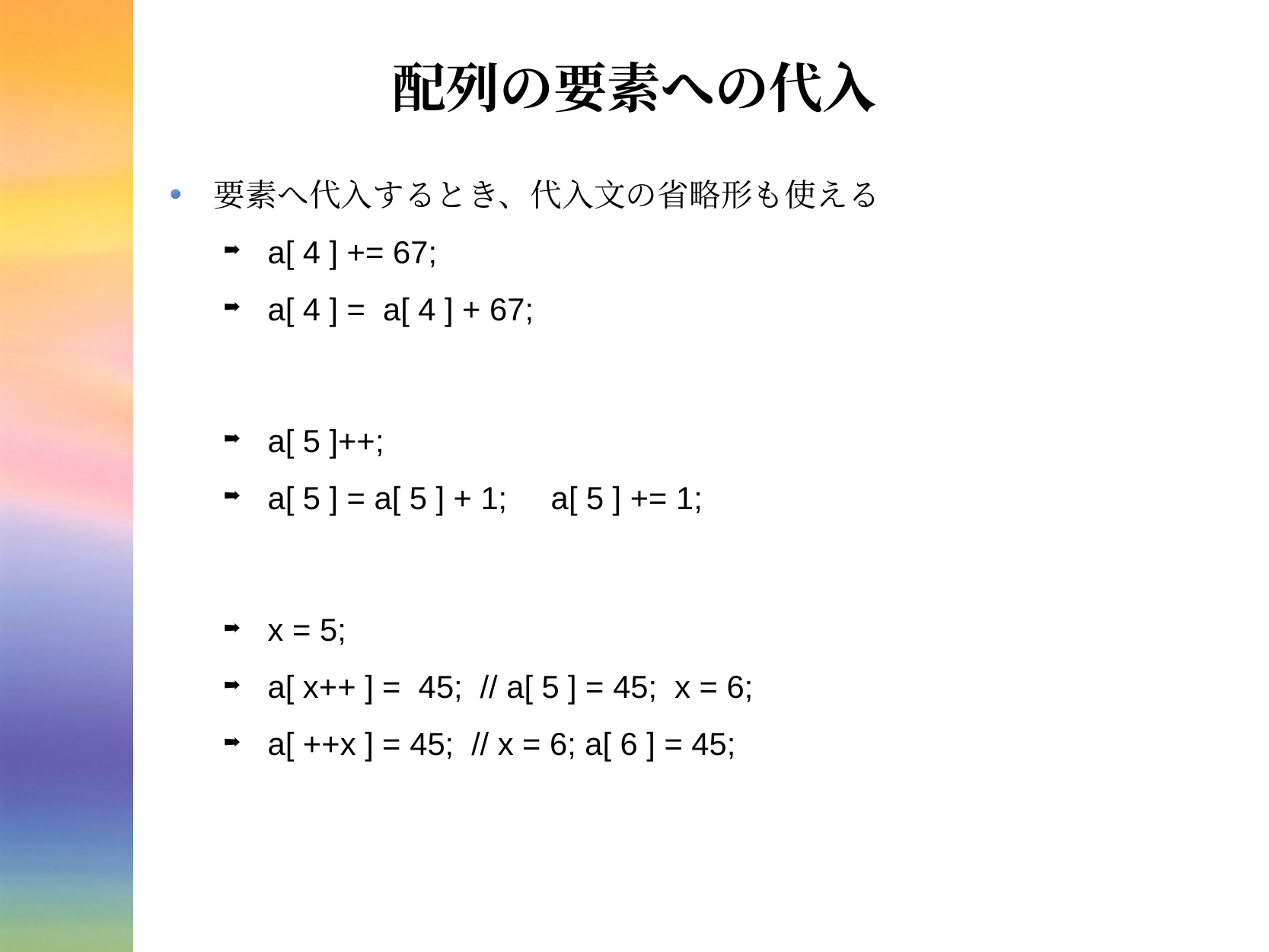

# 配列の要素への代入
要素へ代入するとき、代入文の省略形も使える
a[ 4 ] += 67;
a[ 4 ] =  a[ 4 ] + 67;

a[ 5 ]++;
a[ 5 ] = a[ 5 ] + 1;     a[ 5 ] += 1;

x = 5;
a[ x++ ] =  45;  // a[ 5 ] = 45;  x = 6;
a[ ++x ] = 45;  // x = 6; a[ 6 ] = 45;